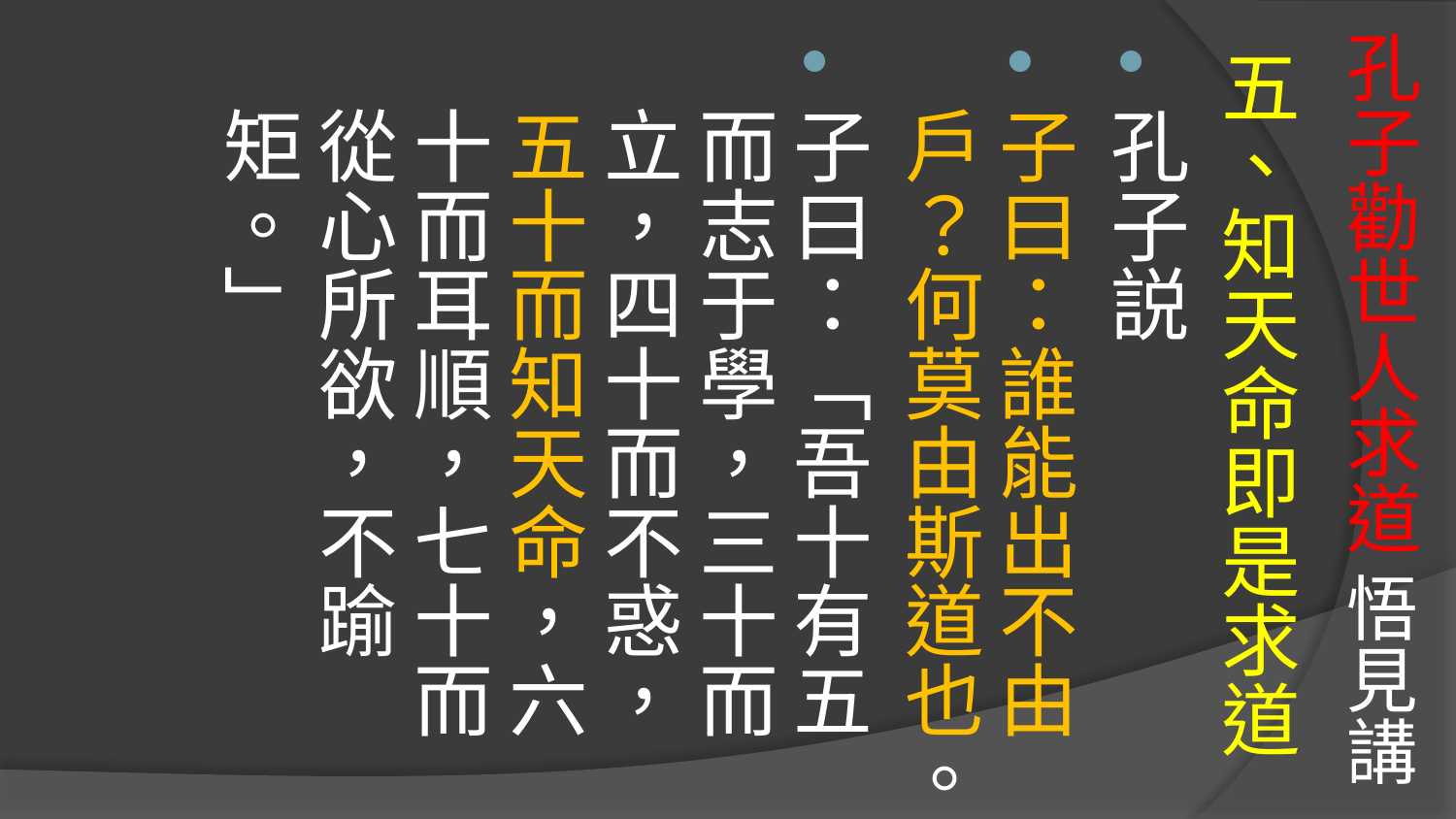

# 孔子勸世人求道 悟見講
五、知天命即是求道
孔子説
子曰：誰能出不由戶？何莫由斯道也。
子曰：「吾十有五而志于學，三十而立，四十而不惑，五十而知天命，六十而耳順，七十而從心所欲，不踰矩。」